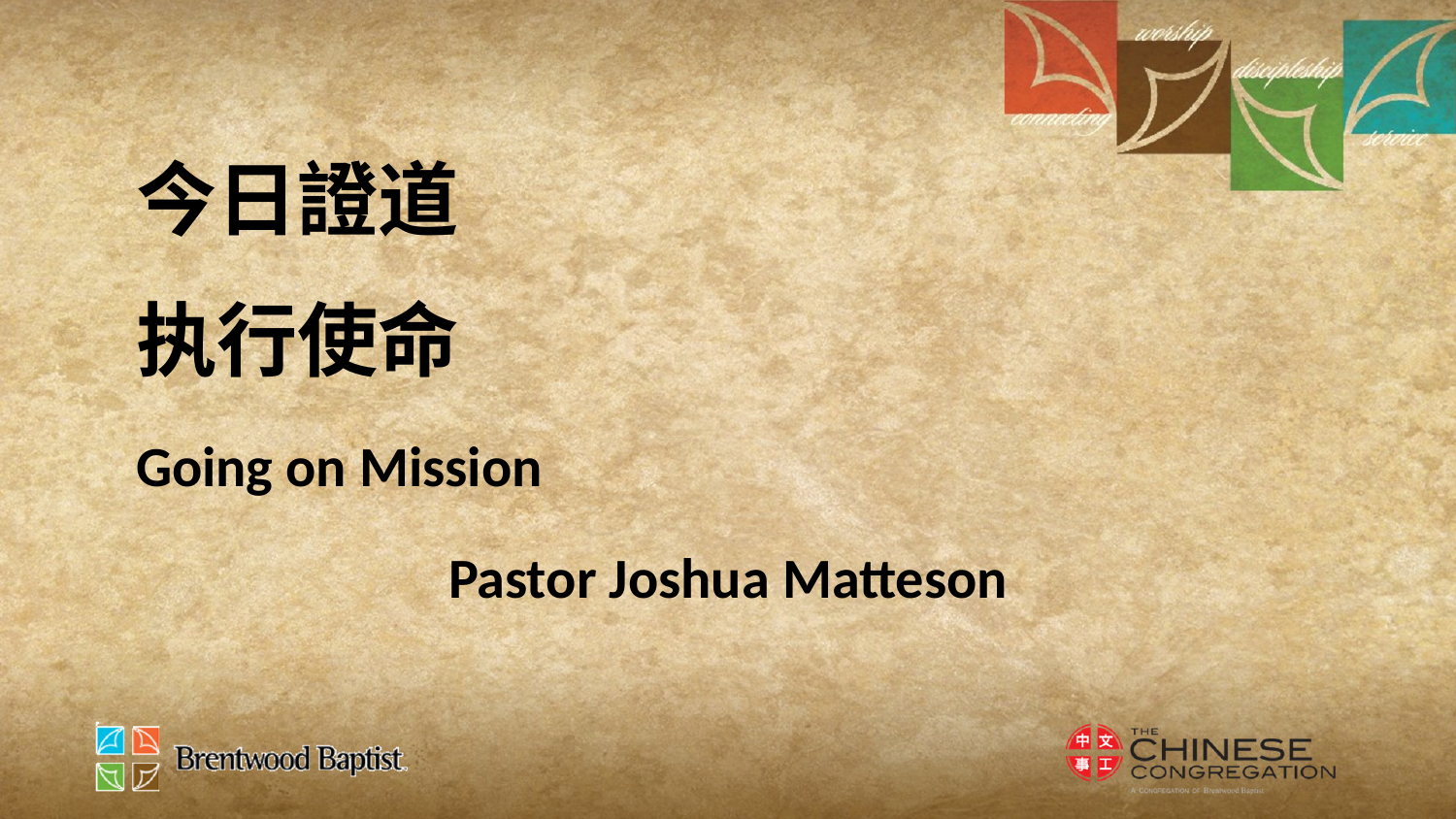

今日證道

执行使命

Going on Mission

Pastor Joshua Matteson